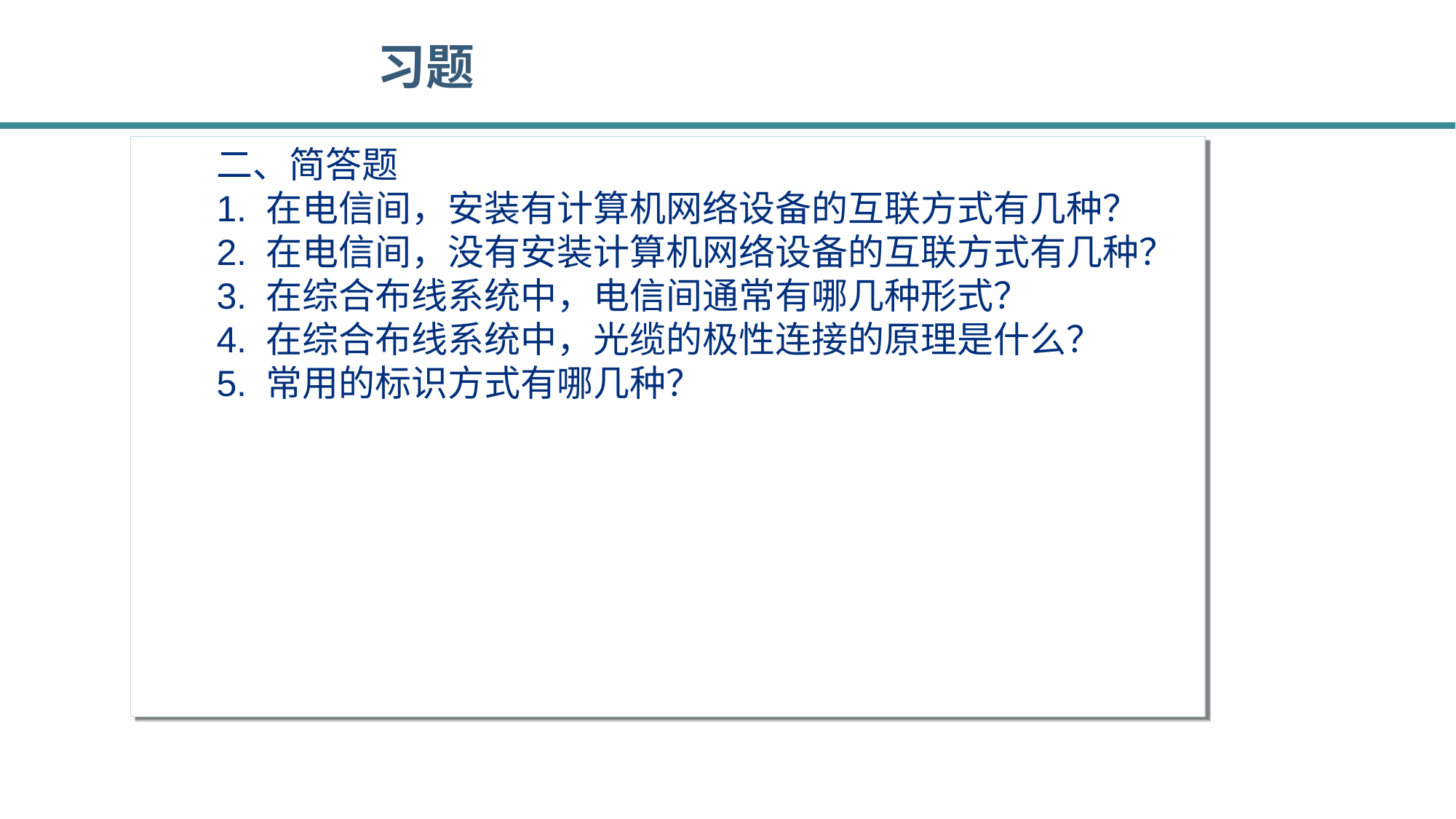

习题
二、简答题
1. 在电信间，安装有计算机网络设备的互联方式有几种？
2. 在电信间，没有安装计算机网络设备的互联方式有几种？
3. 在综合布线系统中，电信间通常有哪几种形式？
4. 在综合布线系统中，光缆的极性连接的原理是什么？
5. 常用的标识方式有哪几种？